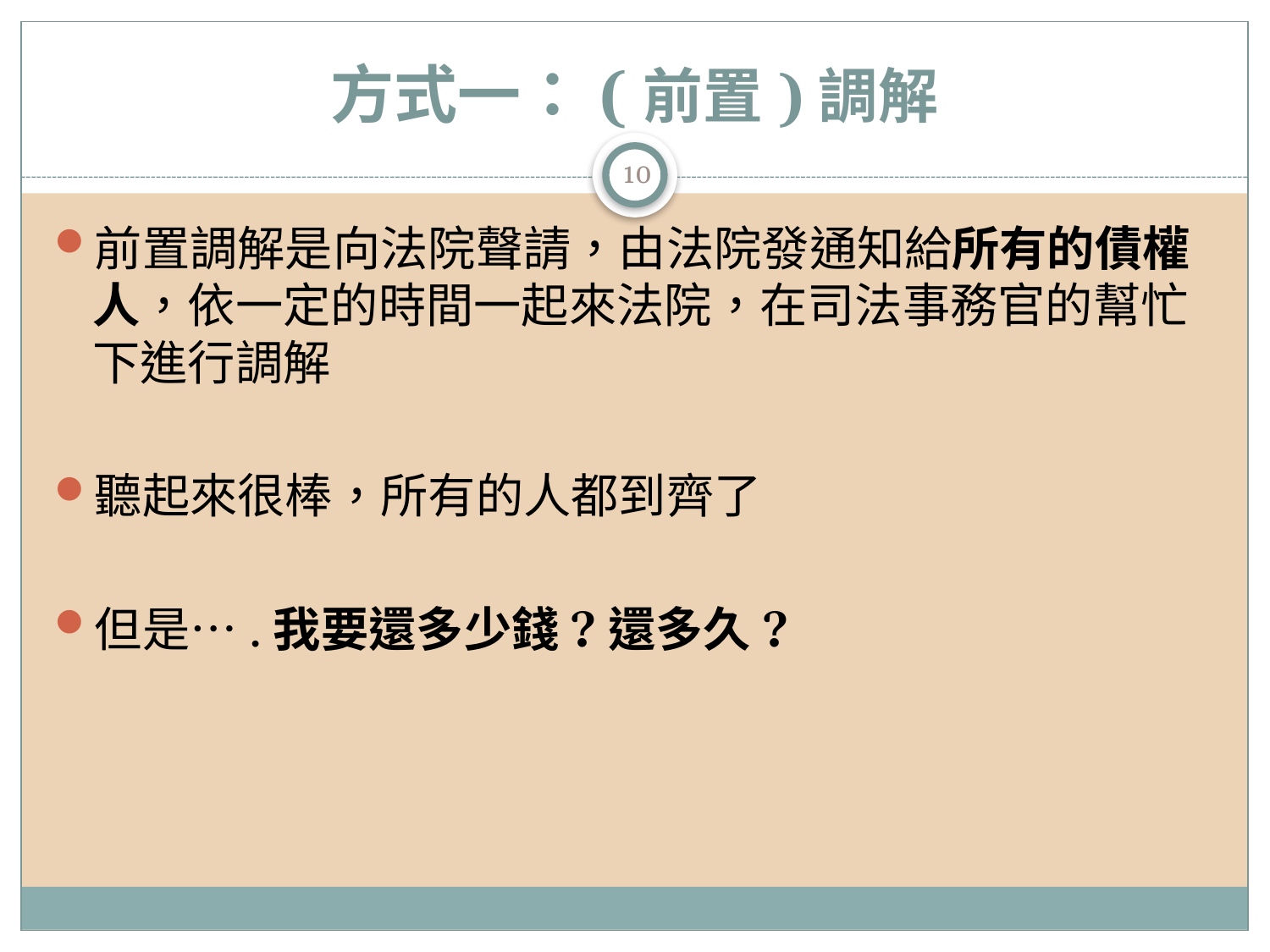

# 方式一：(前置)調解
10
前置調解是向法院聲請，由法院發通知給所有的債權人，依一定的時間一起來法院，在司法事務官的幫忙下進行調解

聽起來很棒，所有的人都到齊了

但是….我要還多少錢?還多久?